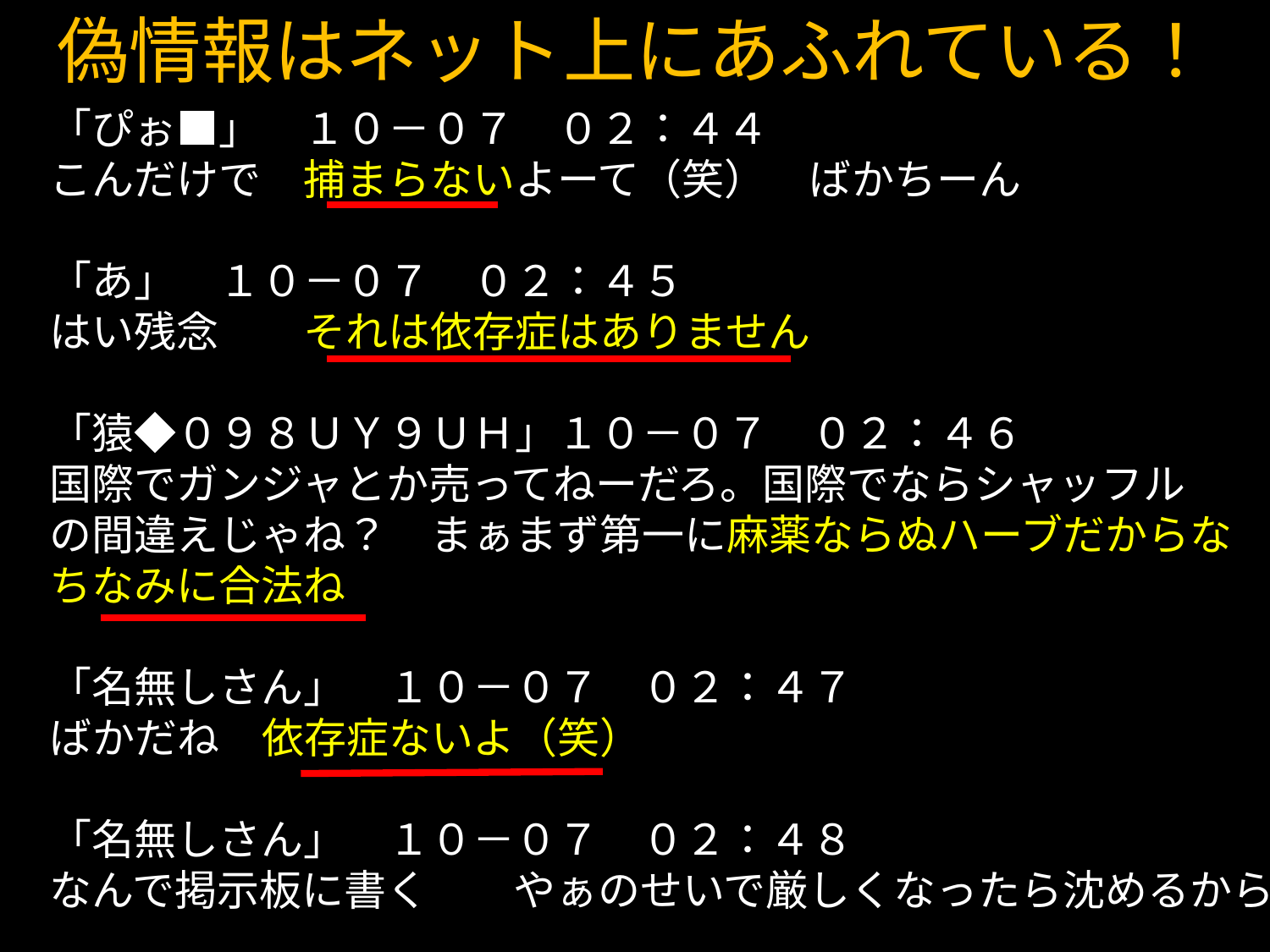

偽情報はネット上にあふれている！
　９　「ぴぉ■」　１０－０７　０２：４４
　　　こんだけで　捕まらないよーて（笑）　ばかちーん

１０　「あ」　１０－０７　０２：４５
　　　はい残念　　それは依存症はありません

１１　「猿◆０９８ＵＹ９ＵＨ」１０－０７　０２：４６
　　　国際でガンジャとか売ってねーだろ。国際でならシャッフル
　　　の間違えじゃね？　まぁまず第一に麻薬ならぬハーブだからな
　　　ちなみに合法ね

１２　「名無しさん」　１０－０７　０２：４７
　　　ばかだね　依存症ないよ（笑）

１３　「名無しさん」　１０－０７　０２：４８
　　　なんで掲示板に書く　　やぁのせいで厳しくなったら沈めるからよ